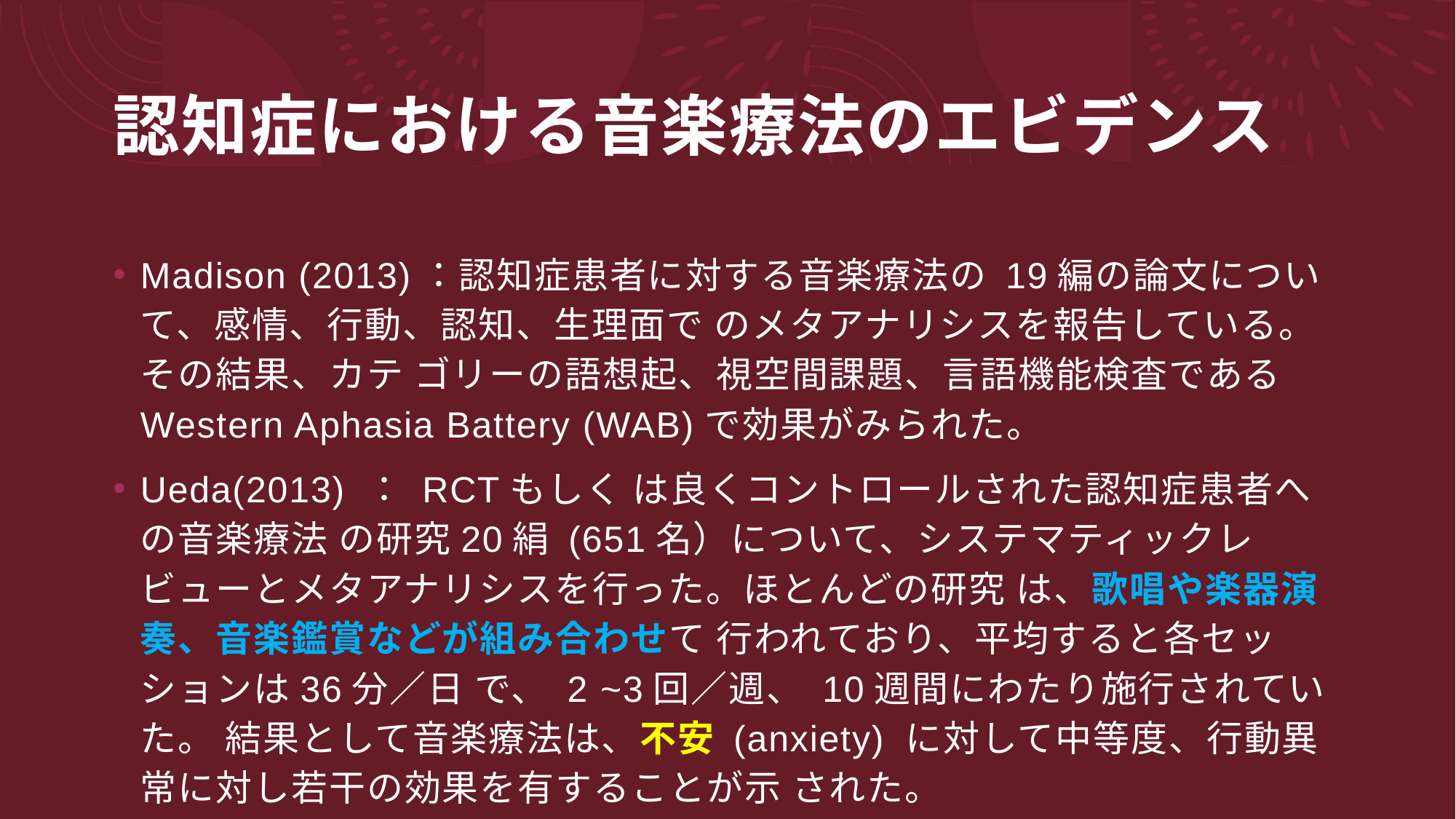

# 認知症における音楽療法のエビデンス
Madison (2013)：認知症患者に対する音楽療法の 19編の論文について、感情、行動、認知、生理面で のメタアナリシスを報告している。その結果、カテ ゴリーの語想起、視空間課題、言語機能検査である Western Aphasia Battery (WAB)で効果がみられた。
Ueda(2013) ： RCTもしく は良くコントロールされた認知症患者への音楽療法 の研究20絹 (651名）について、システマティックレ ビューとメタアナリシスを行った。ほとんどの研究 は、歌唱や楽器演奏、音楽鑑賞などが組み合わせて 行われており、平均すると各セッションは36分／日 で、 2 ~3回／週、 10週間にわたり施行されていた。 結果として音楽療法は、不安 (anxiety) に対して中等度、行動異常に対し若干の効果を有することが示 された。